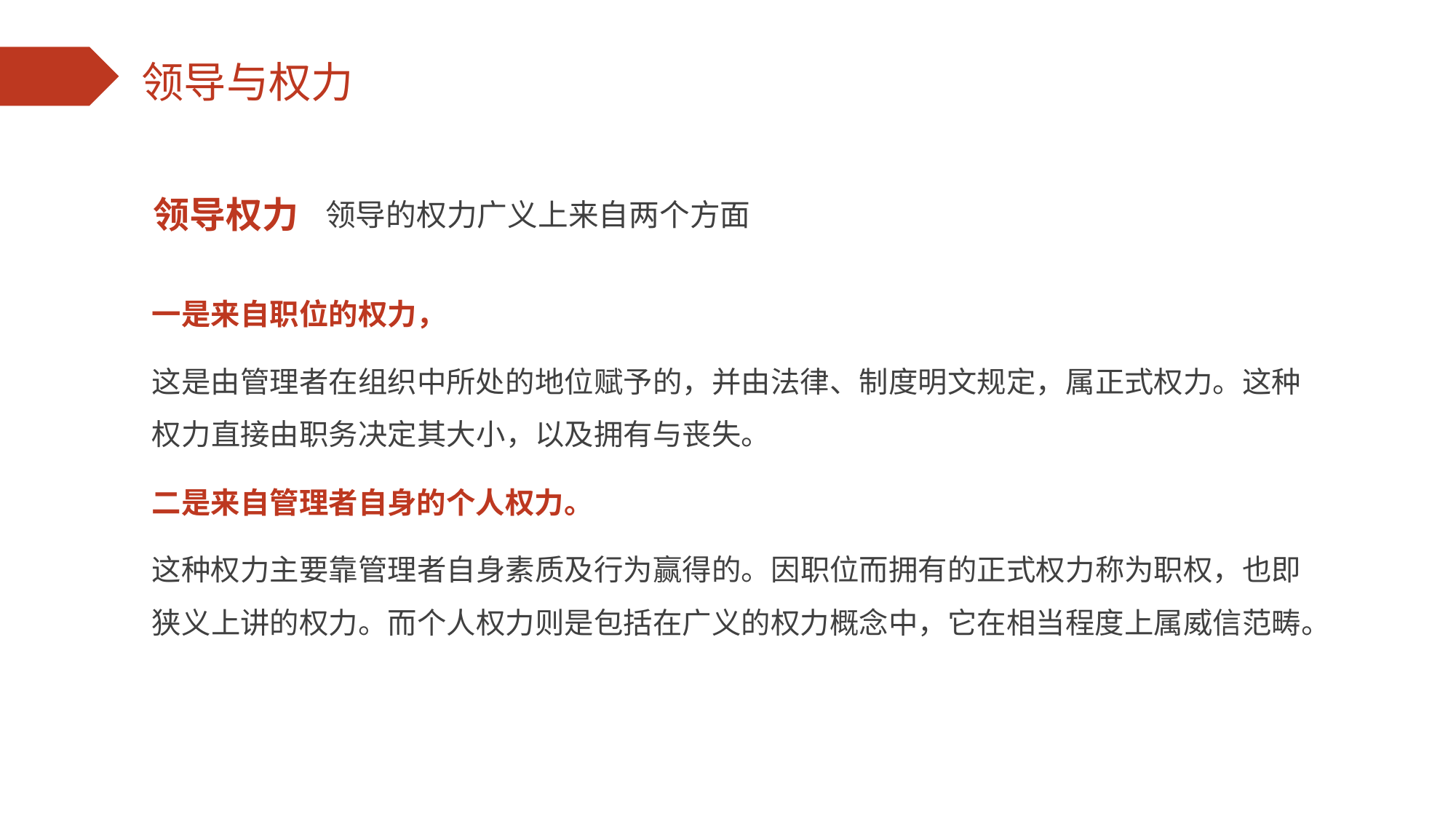

领导权力
领导的权力广义上来自两个方面
一是来自职位的权力，
这是由管理者在组织中所处的地位赋予的，并由法律、制度明文规定，属正式权力。这种权力直接由职务决定其大小，以及拥有与丧失。
二是来自管理者自身的个人权力。
这种权力主要靠管理者自身素质及行为赢得的。因职位而拥有的正式权力称为职权，也即狭义上讲的权力。而个人权力则是包括在广义的权力概念中，它在相当程度上属威信范畴。